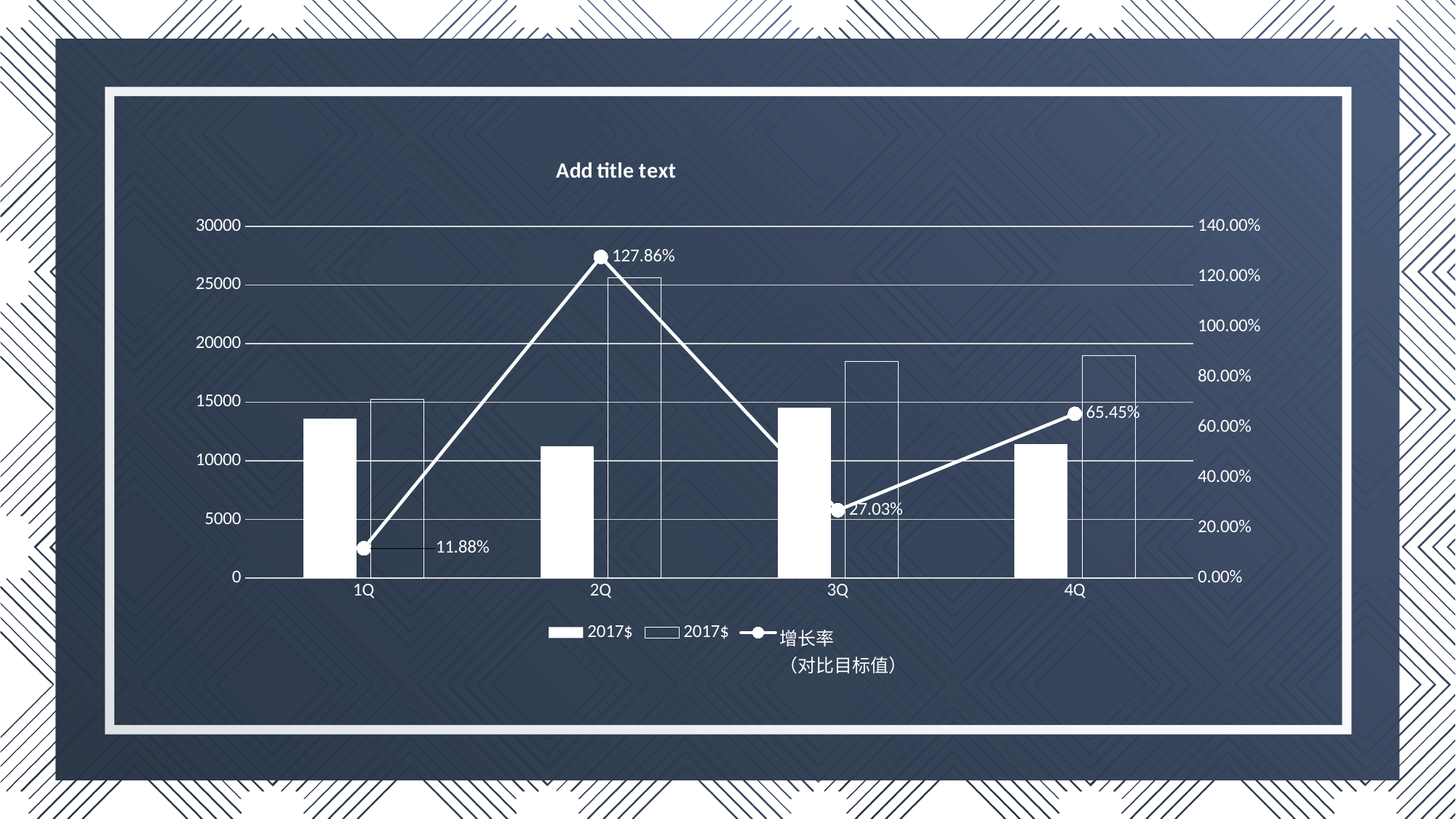

### Chart: Add title text

| Category | 2017$ | 2017$ | 增长率
（对比目标值） |
|---|---|---|---|
| 1Q | 13616.0 | 15234.0 | 0.11883078730904818 |
| 2Q | 11249.0 | 25632.0 | 1.2786025424482177 |
| 3Q | 14563.0 | 18500.0 | 0.2703426491794273 |
| 4Q | 11460.0 | 18961.0 | 0.6545375218150087 |